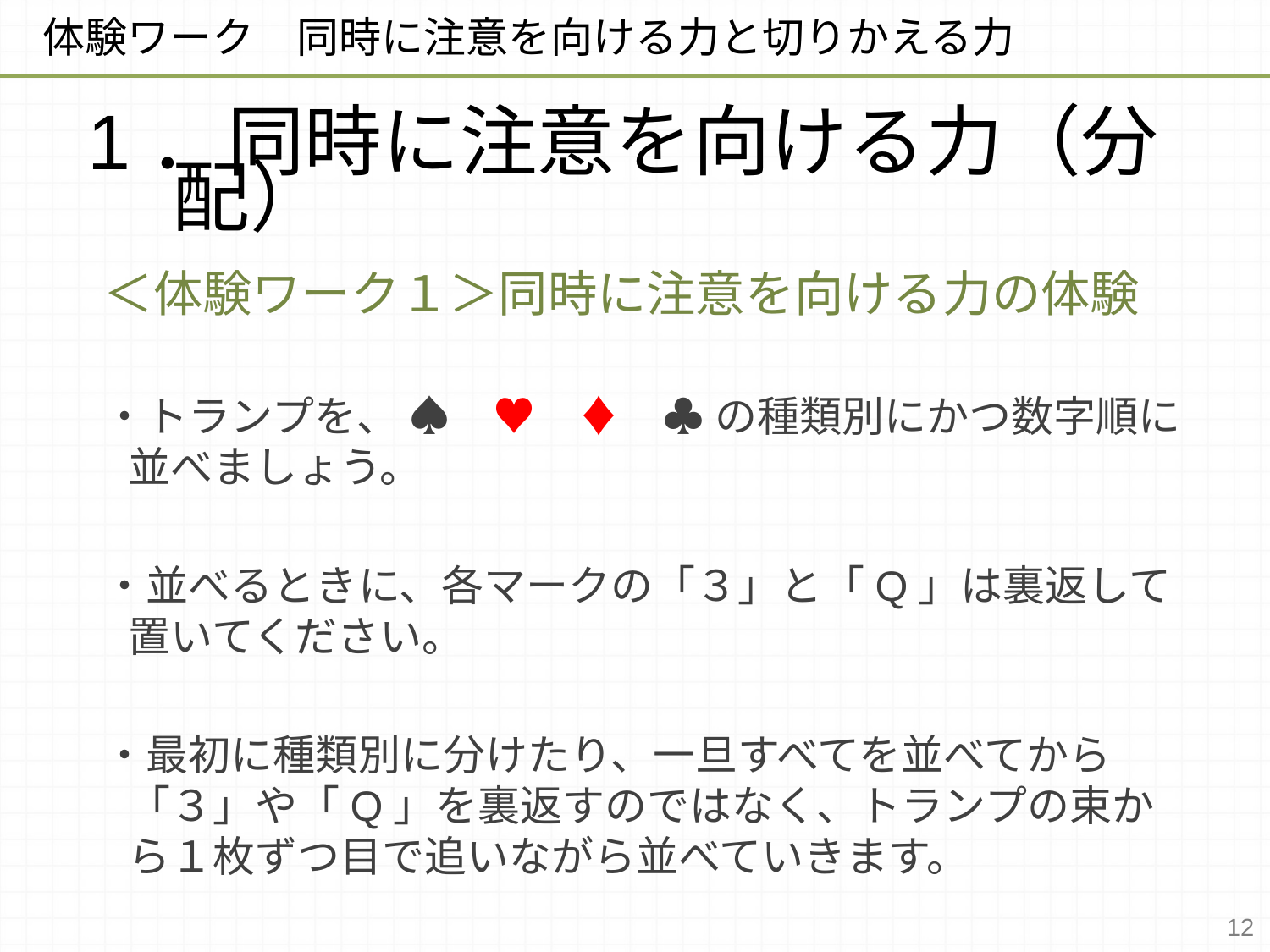

体験ワーク　同時に注意を向ける力と切りかえる力

# 1．同時に注意を向ける力（分配）
＜体験ワーク１＞同時に注意を向ける力の体験

・トランプを、 ♠　♥　♦　♣ の種類別にかつ数字順に並べましょう。

・並べるときに、各マークの「３」と「Q」は裏返して置いてください。

・最初に種類別に分けたり、一旦すべてを並べてから「３」や「Q」を裏返すのではなく、トランプの束から１枚ずつ目で追いながら並べていきます。

12